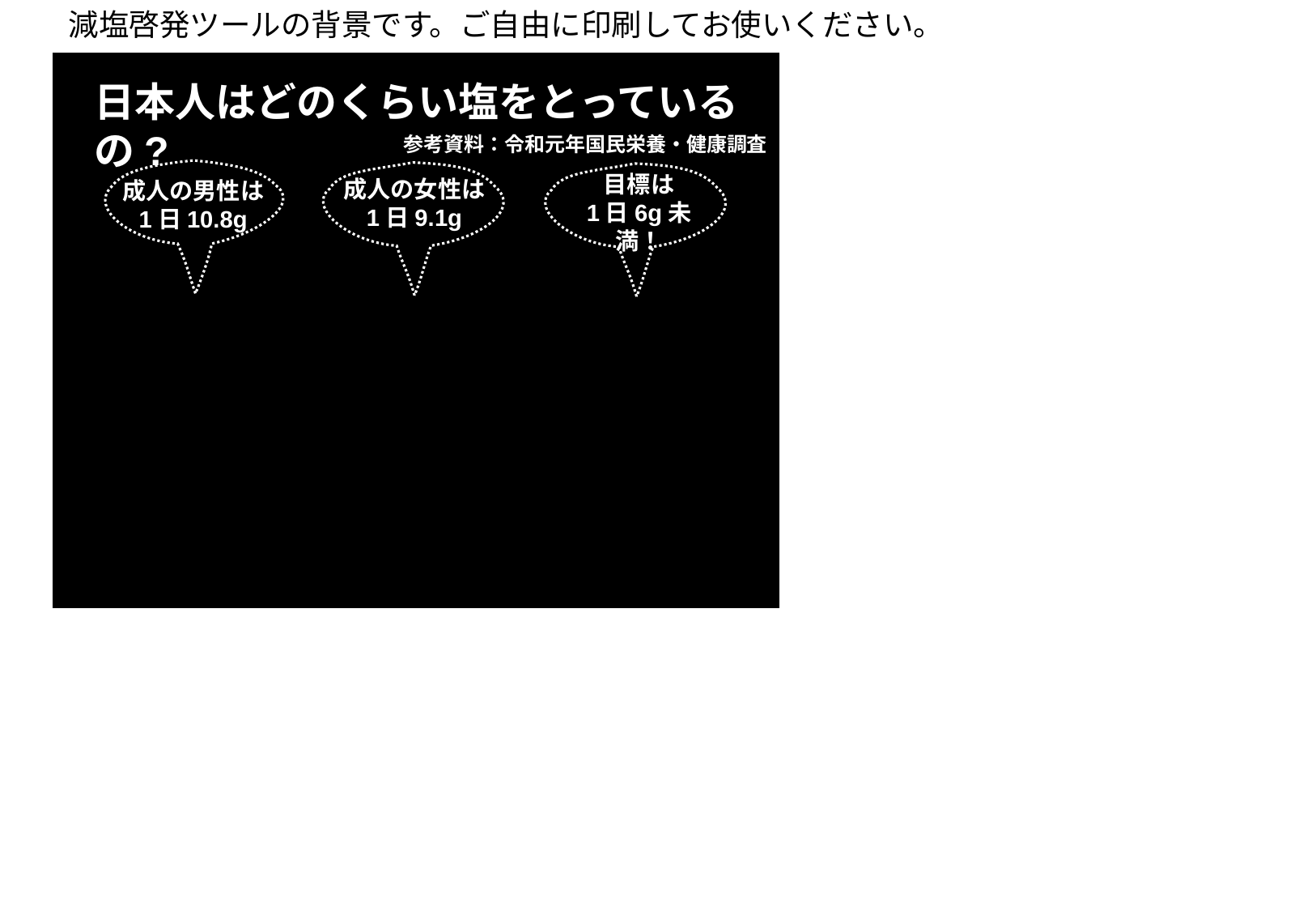

減塩啓発ツールの背景です。ご自由に印刷してお使いください。

日本人はどのくらい塩をとっているの?
参考資料：令和元年国民栄養・健康調査

目標は
1日6g未満！
成人の女性は
1日9.1g
成人の男性は
1日10.8g